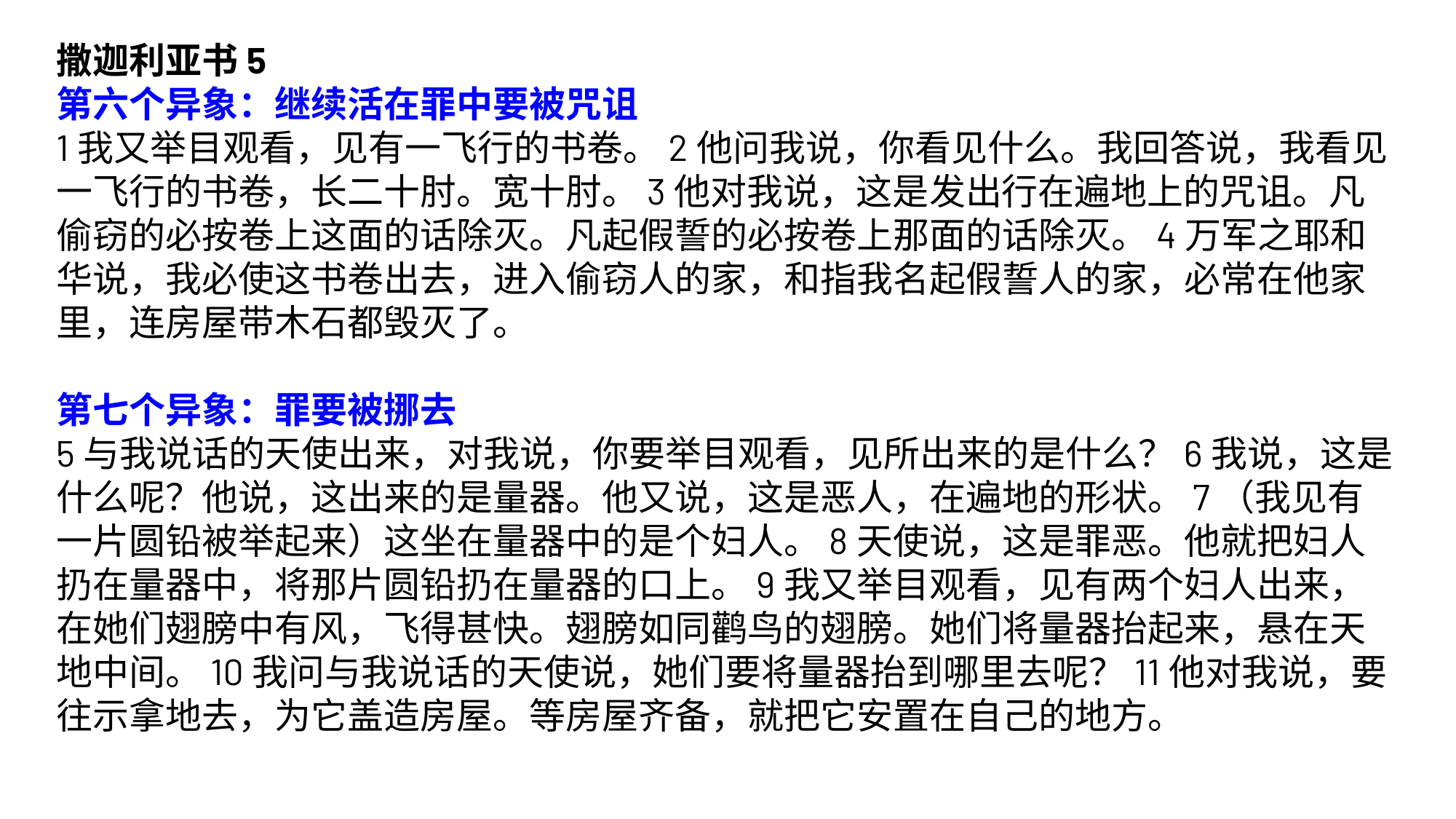

撒迦利亚书5
第六个异象：继续活在罪中要被咒诅
1我又举目观看，见有一飞行的书卷。2他问我说，你看见什么。我回答说，我看见一飞行的书卷，长二十肘。宽十肘。3他对我说，这是发出行在遍地上的咒诅。凡偷窃的必按卷上这面的话除灭。凡起假誓的必按卷上那面的话除灭。4万军之耶和华说，我必使这书卷出去，进入偷窃人的家，和指我名起假誓人的家，必常在他家里，连房屋带木石都毁灭了。

第七个异象：罪要被挪去
5与我说话的天使出来，对我说，你要举目观看，见所出来的是什么？6我说，这是什么呢？他说，这出来的是量器。他又说，这是恶人，在遍地的形状。7（我见有一片圆铅被举起来）这坐在量器中的是个妇人。8天使说，这是罪恶。他就把妇人扔在量器中，将那片圆铅扔在量器的口上。9我又举目观看，见有两个妇人出来，在她们翅膀中有风，飞得甚快。翅膀如同鹳鸟的翅膀。她们将量器抬起来，悬在天地中间。10我问与我说话的天使说，她们要将量器抬到哪里去呢？11他对我说，要往示拿地去，为它盖造房屋。等房屋齐备，就把它安置在自己的地方。